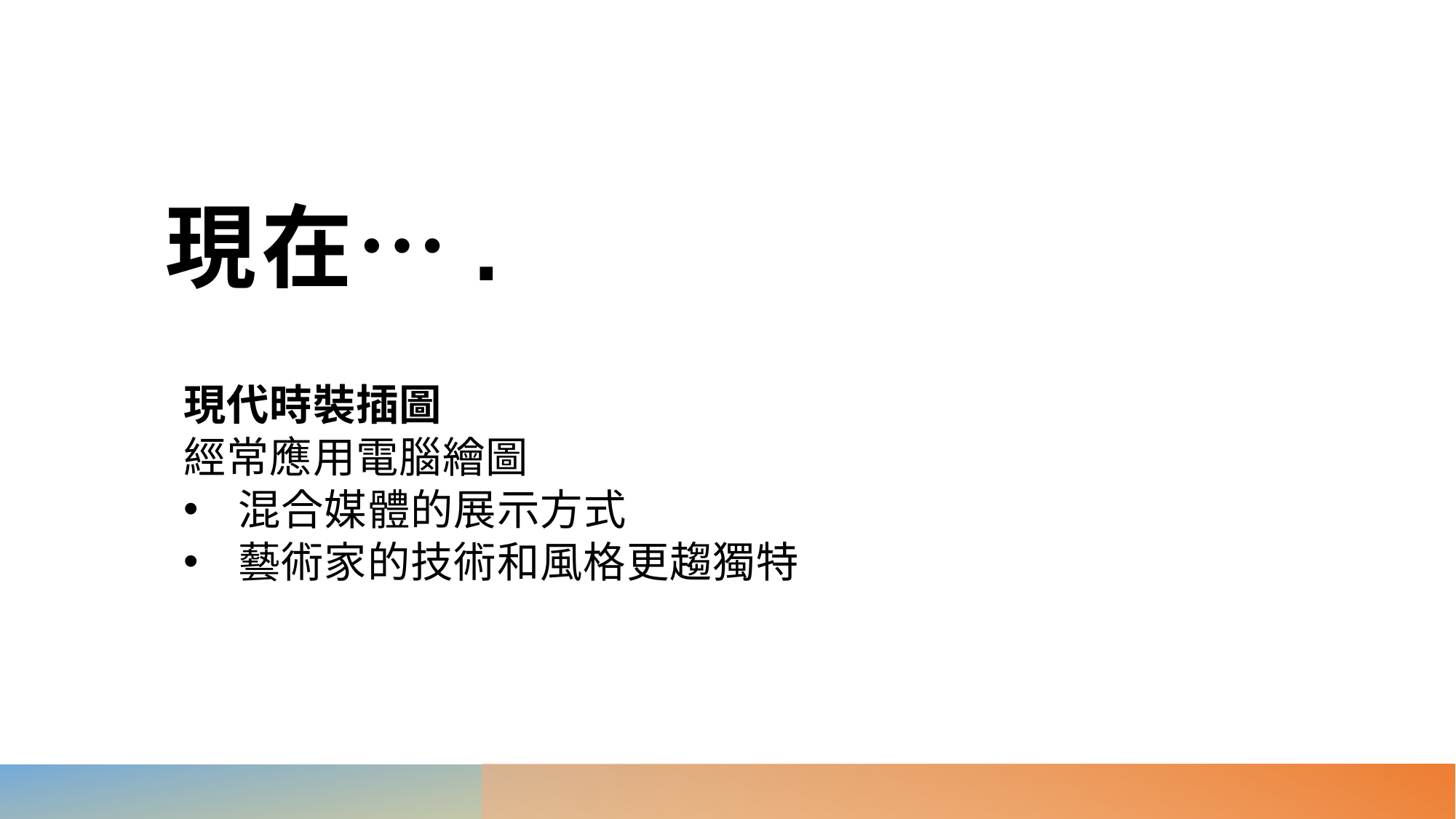

# 現在….
現代時裝插圖
經常應用電腦繪圖
混合媒體的展示方式
藝術家的技術和風格更趨獨特